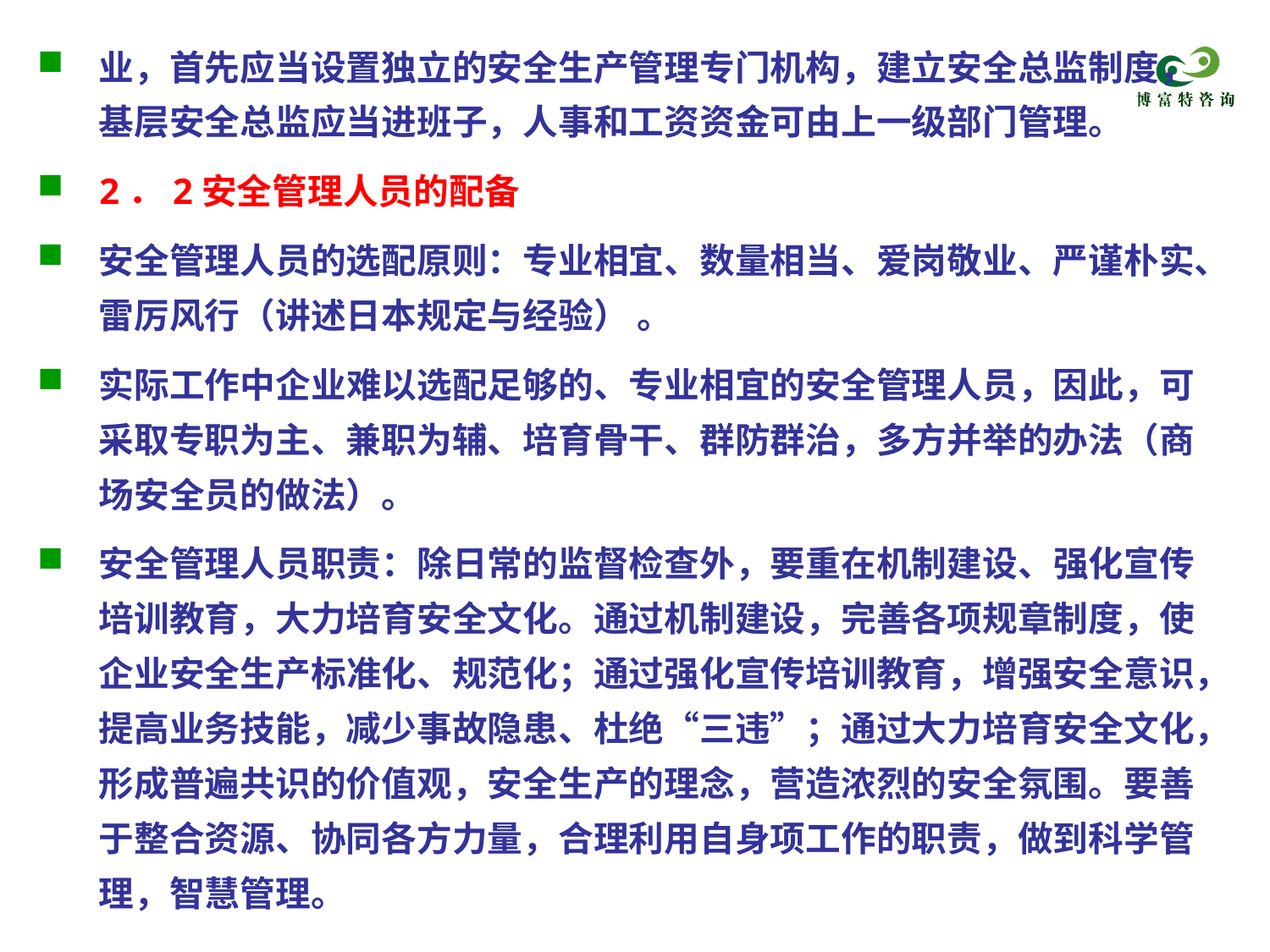

业，首先应当设置独立的安全生产管理专门机构，建立安全总监制度，基层安全总监应当进班子，人事和工资资金可由上一级部门管理。
2．2安全管理人员的配备
安全管理人员的选配原则：专业相宜、数量相当、爱岗敬业、严谨朴实、雷厉风行（讲述日本规定与经验） 。
实际工作中企业难以选配足够的、专业相宜的安全管理人员，因此，可采取专职为主、兼职为辅、培育骨干、群防群治，多方并举的办法（商场安全员的做法）。
安全管理人员职责：除日常的监督检查外，要重在机制建设、强化宣传培训教育，大力培育安全文化。通过机制建设，完善各项规章制度，使企业安全生产标准化、规范化；通过强化宣传培训教育，增强安全意识，提高业务技能，减少事故隐患、杜绝“三违”；通过大力培育安全文化，形成普遍共识的价值观，安全生产的理念，营造浓烈的安全氛围。要善于整合资源、协同各方力量，合理利用自身项工作的职责，做到科学管理，智慧管理。